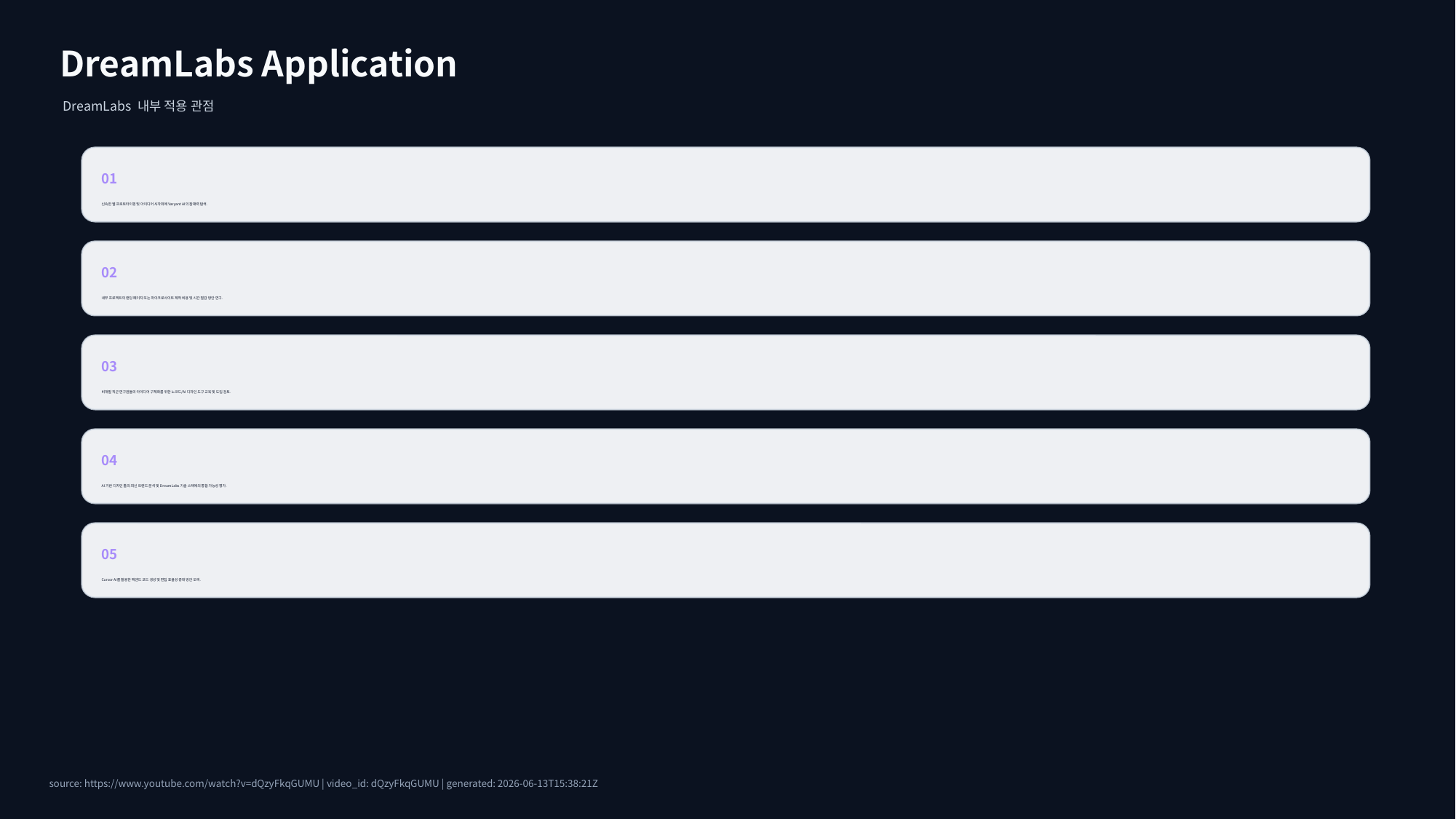

DreamLabs Application
DreamLabs 내부 적용 관점

01
신속한 웹 프로토타이핑 및 아이디어 시각화에 Varyant AI의 잠재력 탐색.

02
내부 프로젝트의 랜딩 페이지 또는 마이크로사이트 제작 비용 및 시간 절감 방안 연구.

03
비개발 직군 연구원들의 아이디어 구체화를 위한 노코드/AI 디자인 도구 교육 및 도입 검토.

04
AI 기반 디자인 툴의 최신 트렌드 분석 및 DreamLabs 기술 스택에의 통합 가능성 평가.

05
Cursor AI를 활용한 백엔드 코드 생성 및 편집 효율성 증대 방안 모색.
source: https://www.youtube.com/watch?v=dQzyFkqGUMU | video_id: dQzyFkqGUMU | generated: 2026-06-13T15:38:21Z